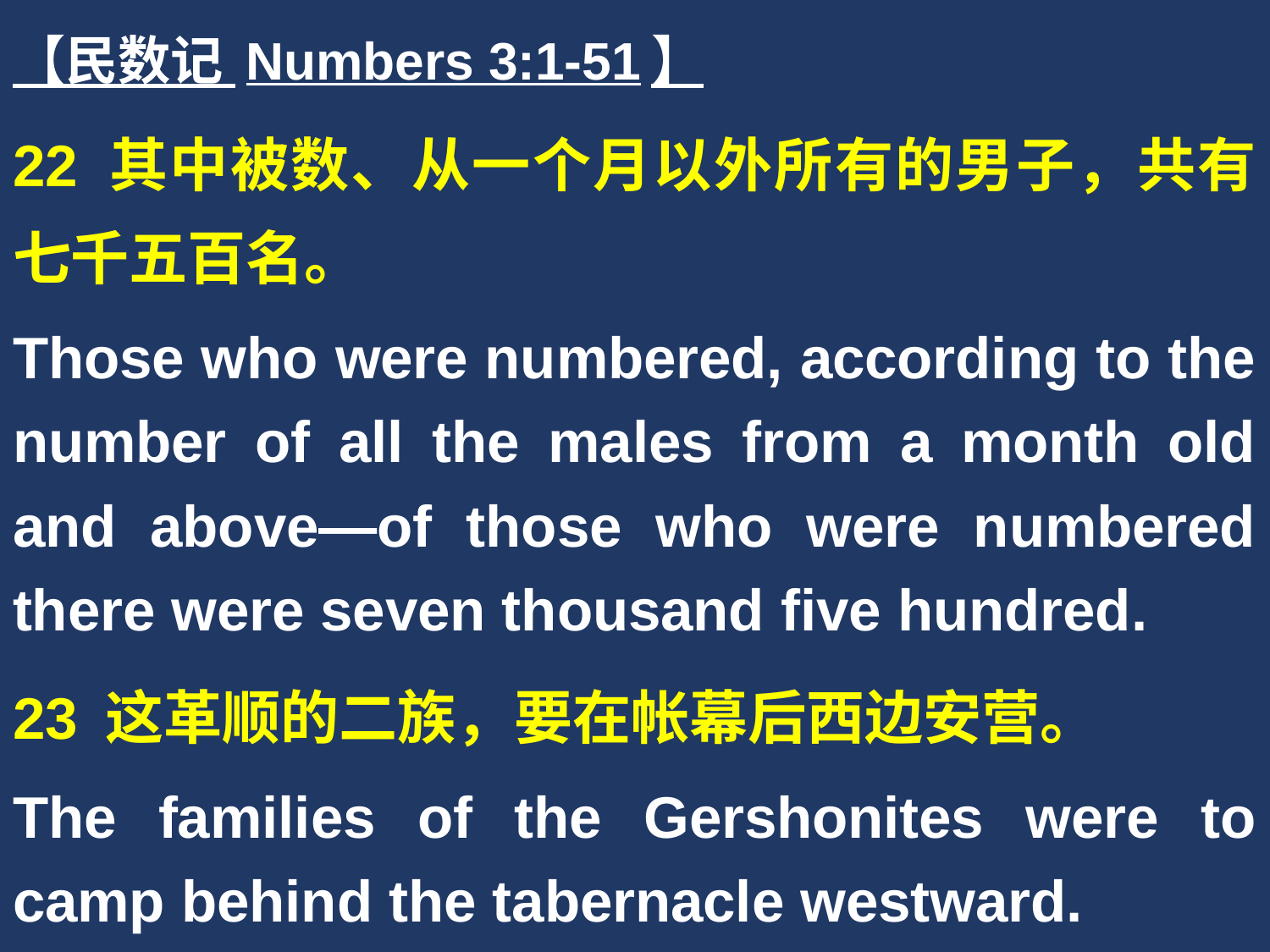

【民数记 Numbers 3:1-51】
22 其中被数、从一个月以外所有的男子，共有七千五百名。
Those who were numbered, according to the number of all the males from a month old and above—of those who were numbered there were seven thousand five hundred.
23 这革顺的二族，要在帐幕后西边安营。
The families of the Gershonites were to camp behind the tabernacle westward.